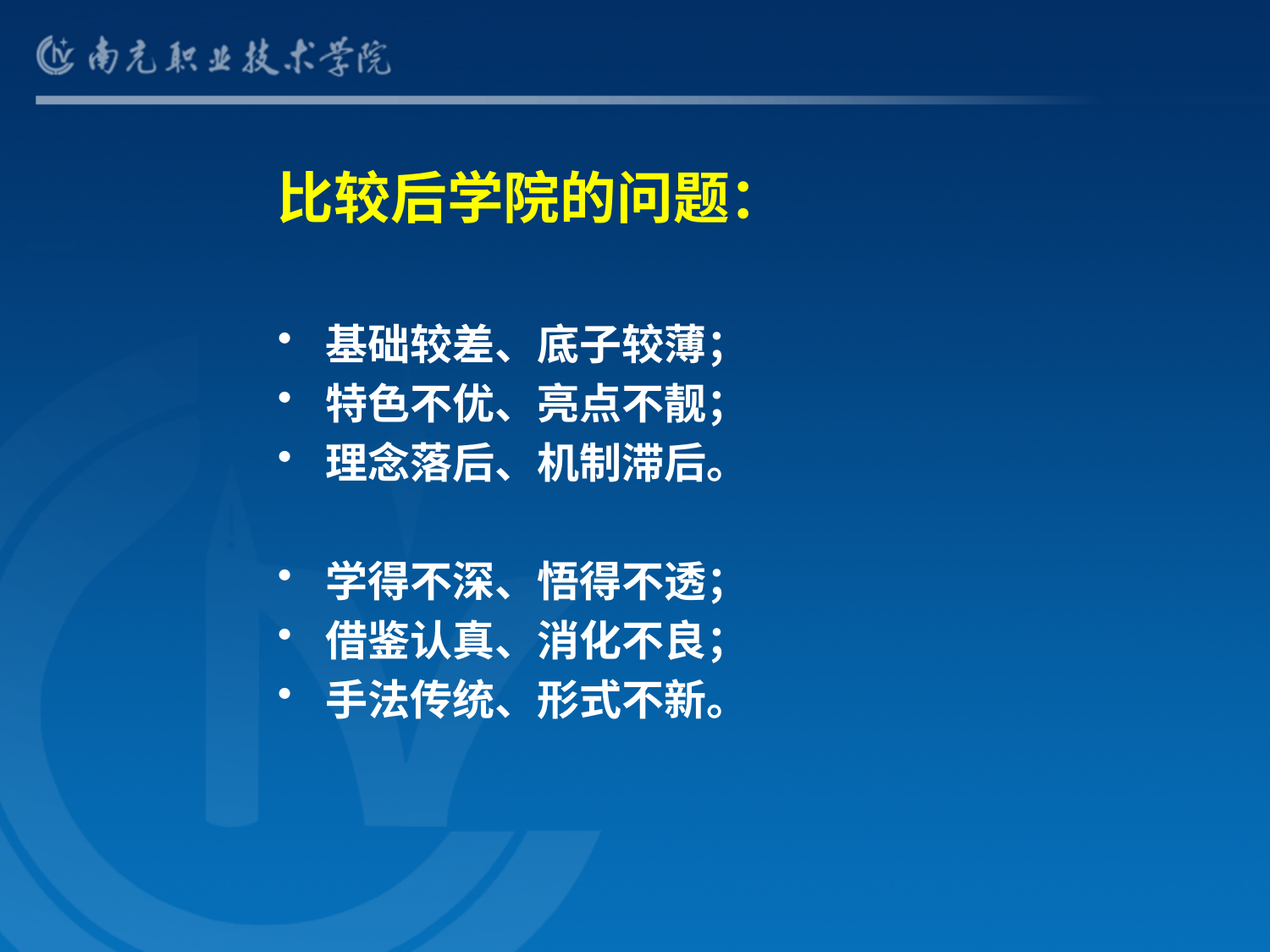

#
比较后学院的问题：

基础较差、底子较薄；
特色不优、亮点不靓；
理念落后、机制滞后。

学得不深、悟得不透；
借鉴认真、消化不良；
手法传统、形式不新。